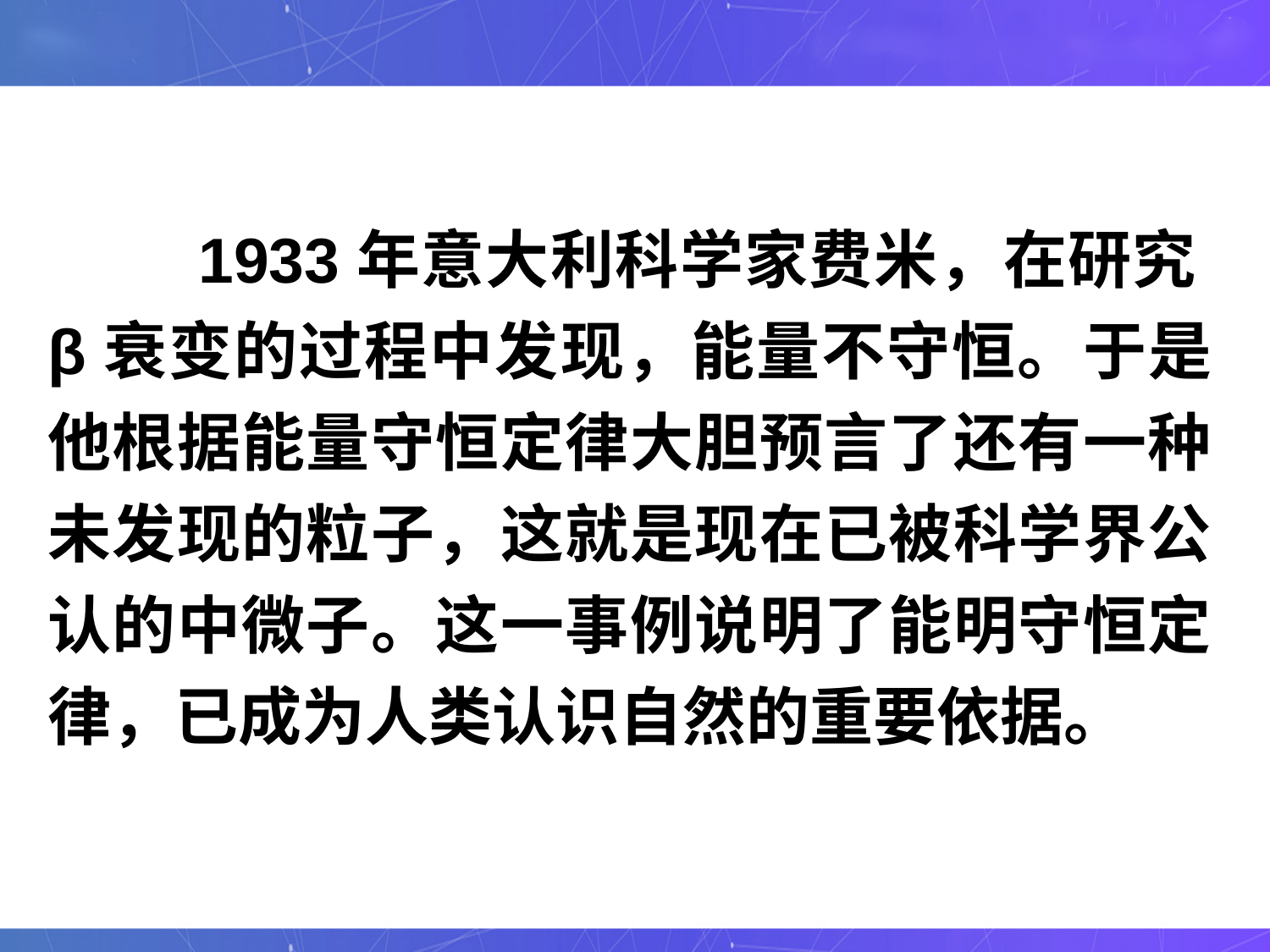

1933年意大利科学家费米，在研究β衰变的过程中发现，能量不守恒。于是他根据能量守恒定律大胆预言了还有一种未发现的粒子，这就是现在已被科学界公认的中微子。这一事例说明了能明守恒定律，已成为人类认识自然的重要依据。